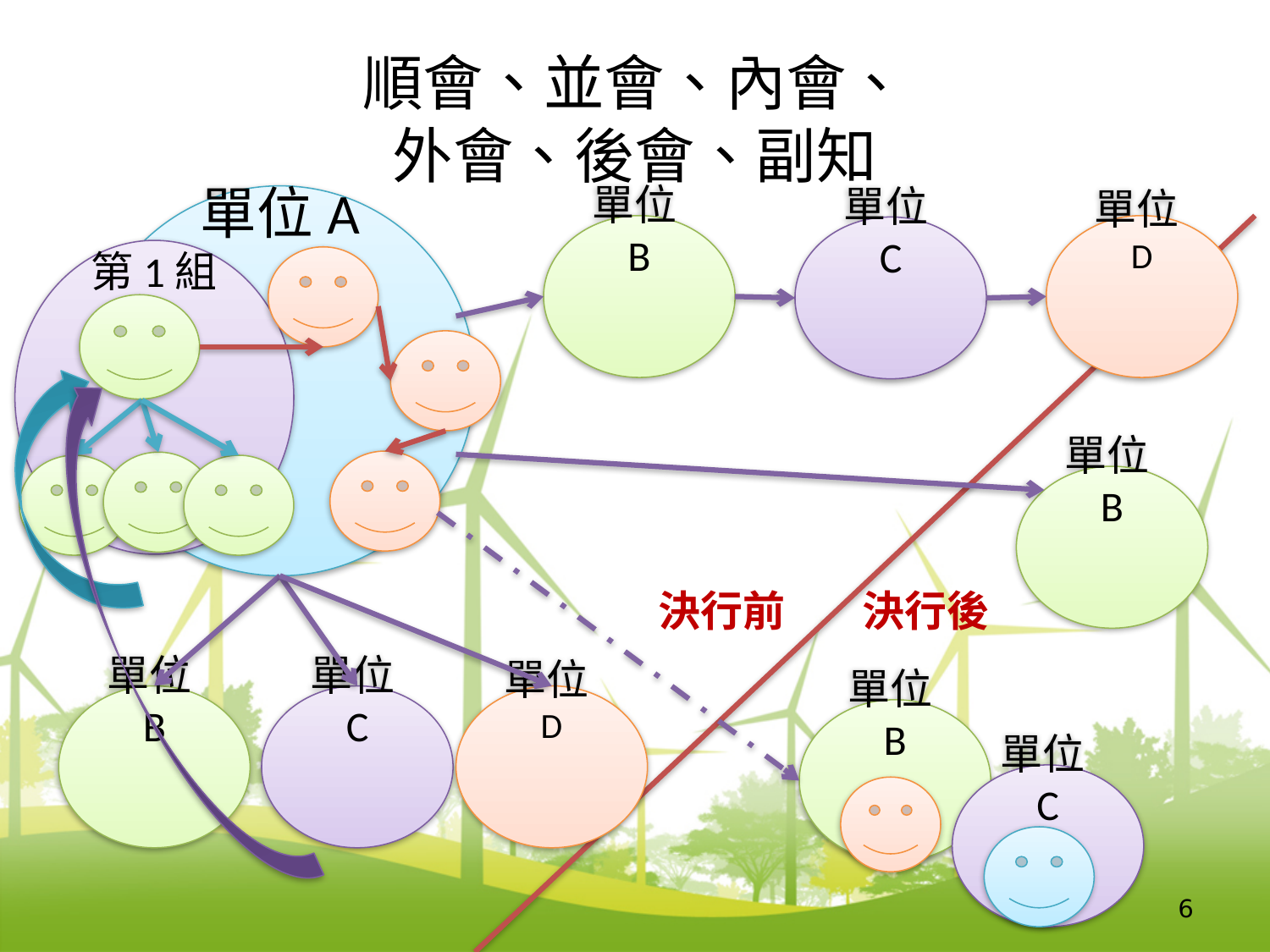

# 順會、並會、內會、 外會、後會、副知
單位A

單位B

單位D

單位C

第1組

單位B

單位C

單位D

單位B

單位B

單位C

決行前        決行後
6